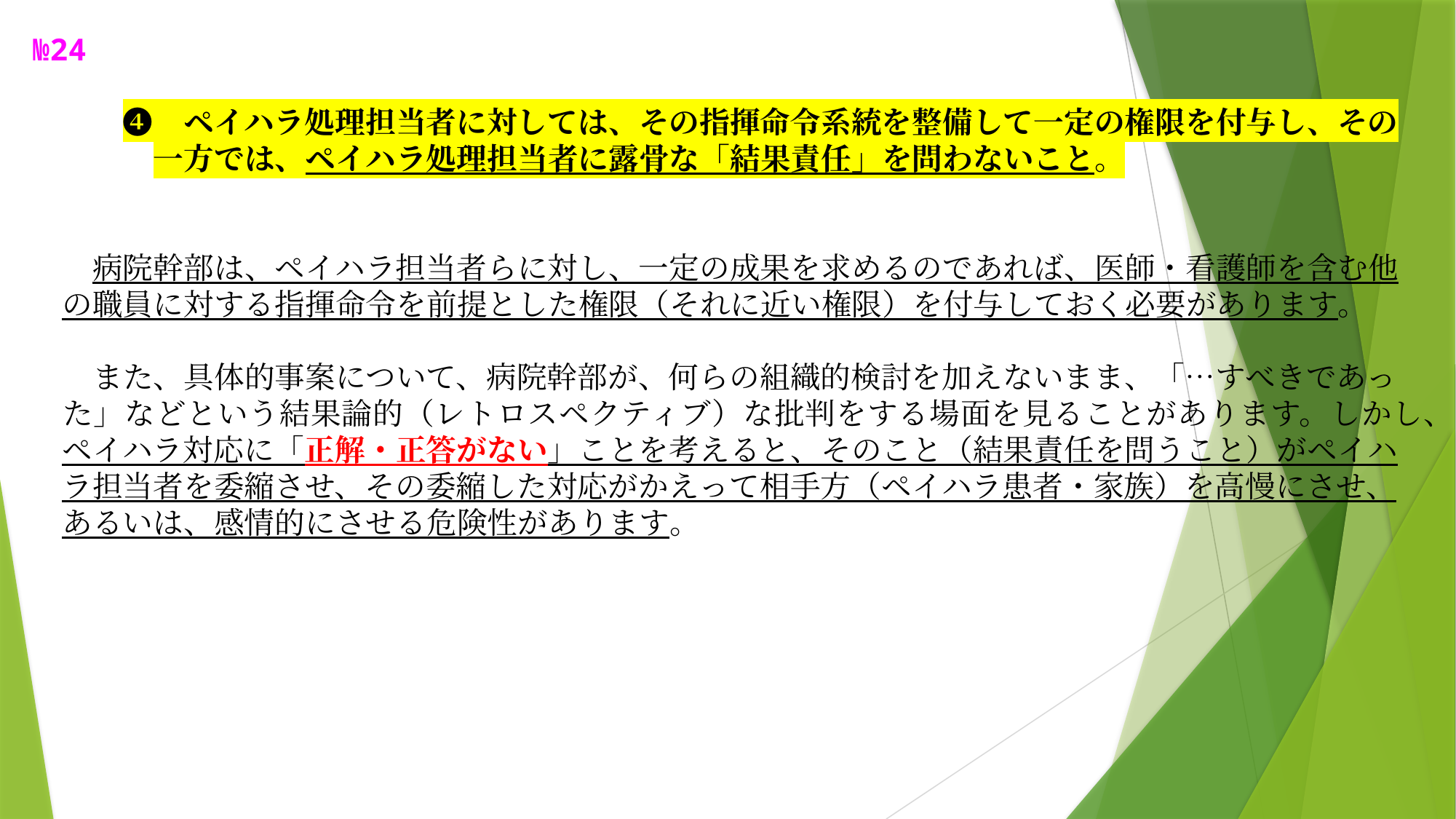

№24

　　　❹　ペイハラ処理担当者に対しては、その指揮命令系統を整備して一定の権限を付与し、その
　　　　一方では、ペイハラ処理担当者に露骨な「結果責任」を問わないこと。

　　病院幹部は、ペイハラ担当者らに対し、一定の成果を求めるのであれば、医師・看護師を含む他
　の職員に対する指揮命令を前提とした権限（それに近い権限）を付与しておく必要があります。

　　また、具体的事案について、病院幹部が、何らの組織的検討を加えないまま、「…すべきであっ
　た」などという結果論的（レトロスペクティブ）な批判をする場面を見ることがあります。しかし、
　ペイハラ対応に「正解・正答がない」ことを考えると、そのこと（結果責任を問うこと）がペイハ
　ラ担当者を委縮させ、その委縮した対応がかえって相手方（ペイハラ患者・家族）を高慢にさせ、
　あるいは、感情的にさせる危険性があります。